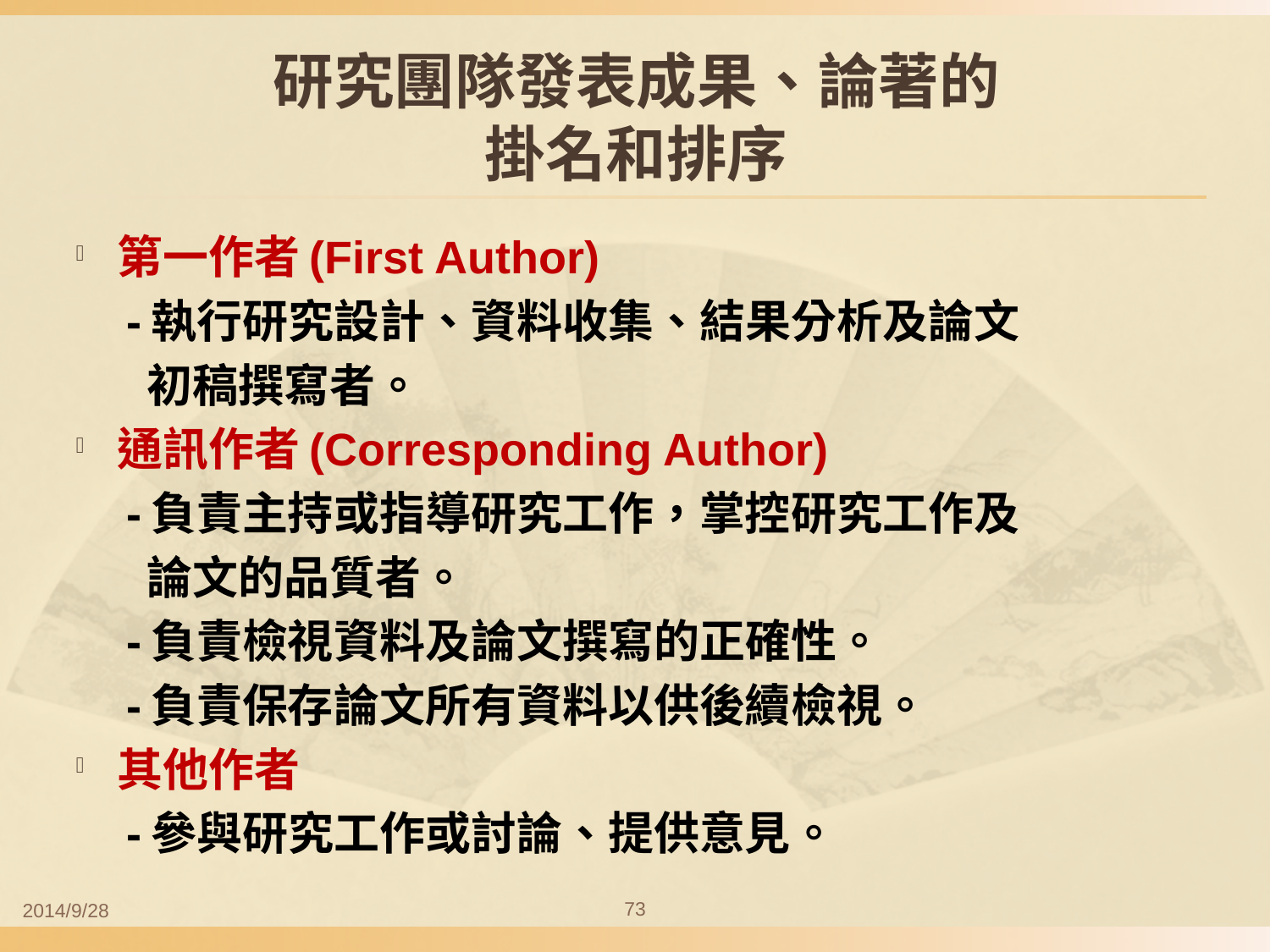

# 研究團隊發表成果、論著的 掛名和排序
第一作者(First Author)
    -執行研究設計、資料收集、結果分析及論文
      初稿撰寫者。
通訊作者(Corresponding Author)
    -負責主持或指導研究工作，掌控研究工作及
      論文的品質者。
    -負責檢視資料及論文撰寫的正確性。
    -負責保存論文所有資料以供後續檢視。
其他作者
    -參與研究工作或討論、提供意見。
2014/9/28
73